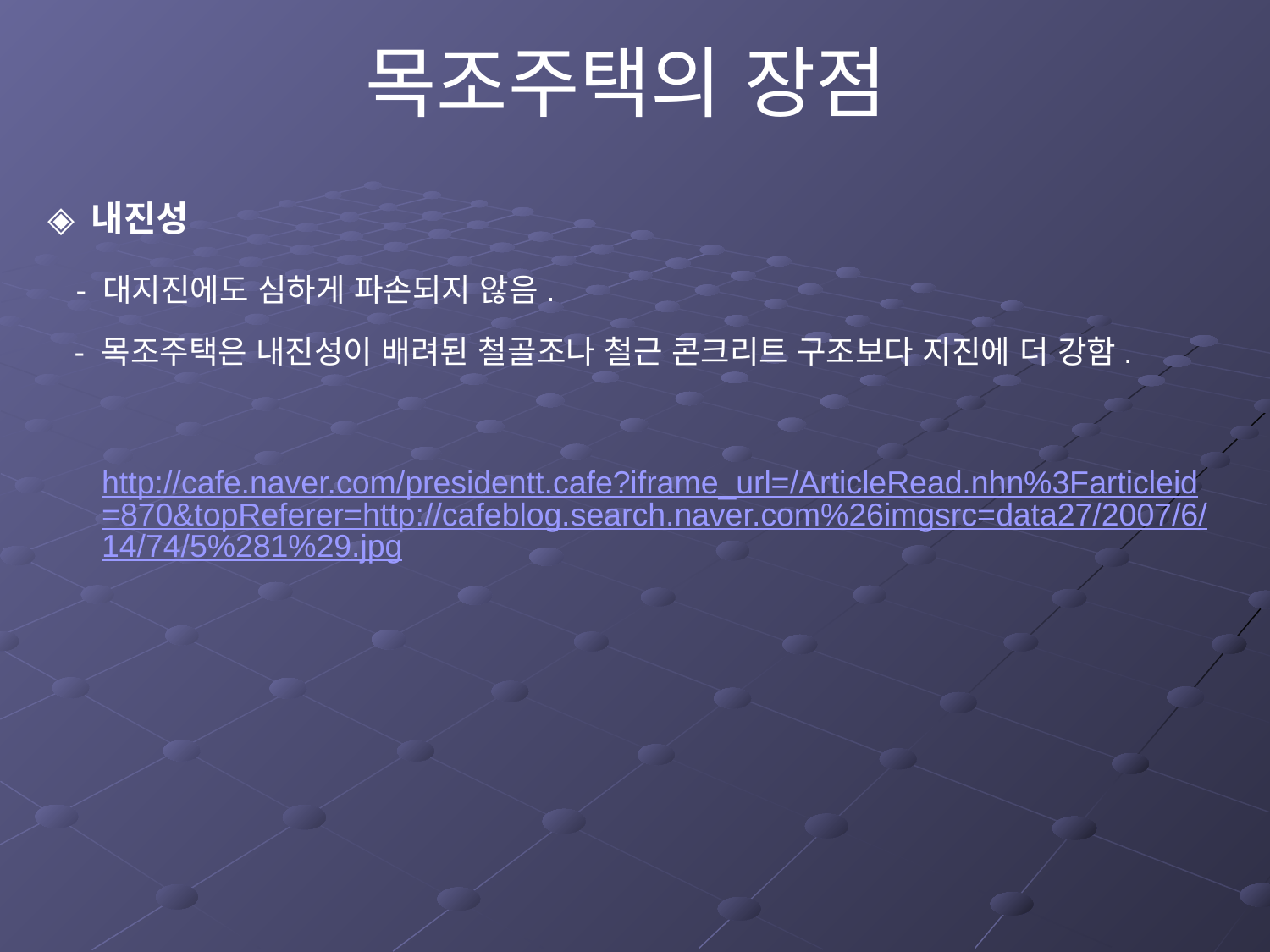

목조주택의 장점
◈ 내진성
   - 대지진에도 심하게 파손되지 않음.
   - 목조주택은 내진성이 배려된 철골조나 철근 콘크리트 구조보다 지진에 더 강함.
http://cafe.naver.com/presidentt.cafe?iframe_url=/ArticleRead.nhn%3Farticleid=870&topReferer=http://cafeblog.search.naver.com%26imgsrc=data27/2007/6/14/74/5%281%29.jpg